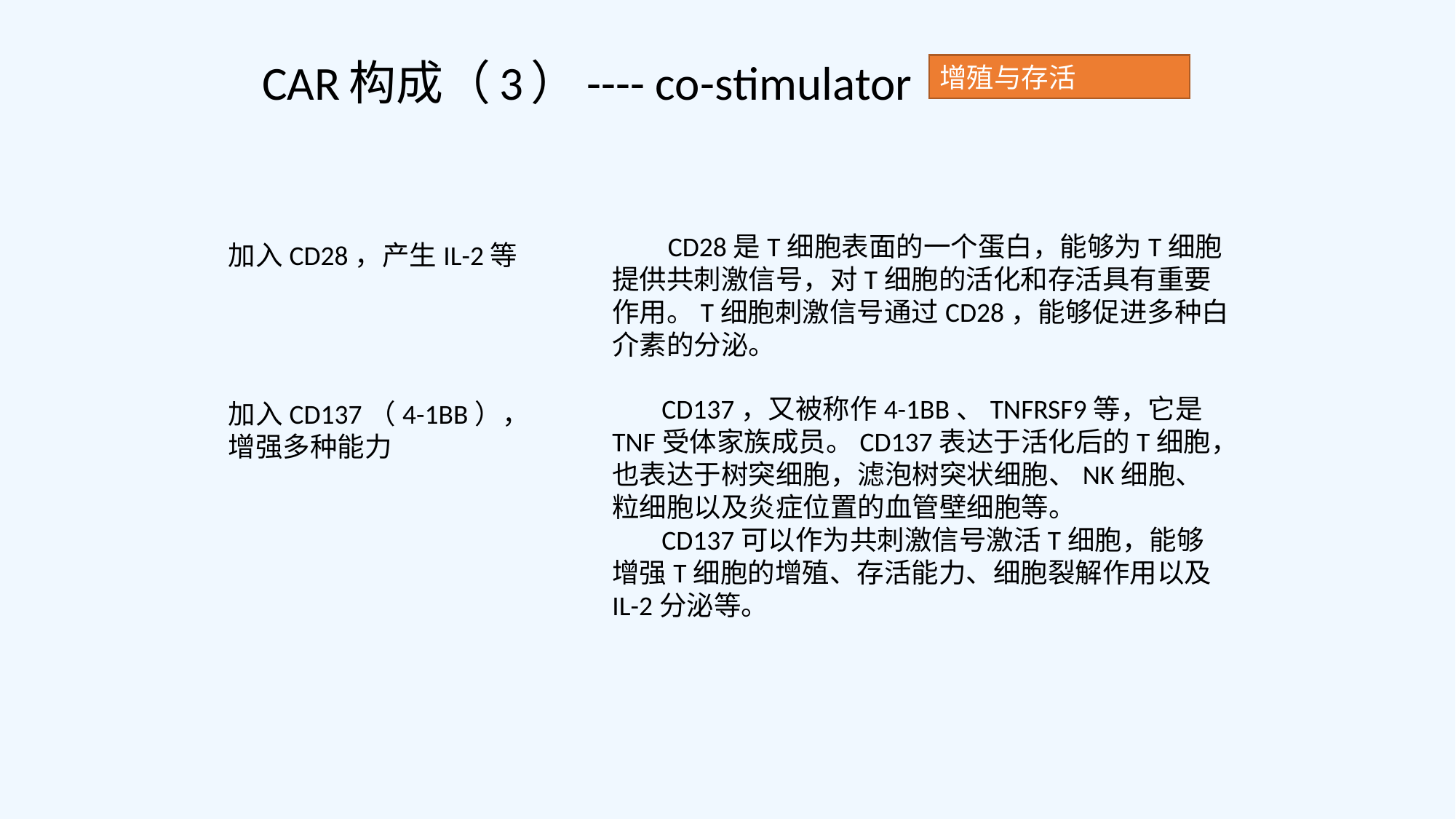

# CAR构成（3）---- co-stimulator
增殖与存活
         CD28是T细胞表面的一个蛋白，能够为T细胞提供共刺激信号，对T细胞的活化和存活具有重要作用。T细胞刺激信号通过CD28，能够促进多种白介素的分泌。
加入CD28，产生IL-2等
        CD137，又被称作4-1BB、TNFRSF9等，它是TNF受体家族成员。CD137表达于活化后的T细胞，也表达于树突细胞，滤泡树突状细胞、NK细胞、粒细胞以及炎症位置的血管壁细胞等。
        CD137可以作为共刺激信号激活T细胞，能够增强T细胞的增殖、存活能力、细胞裂解作用以及IL-2分泌等。
加入CD137（4-1BB），
增强多种能力